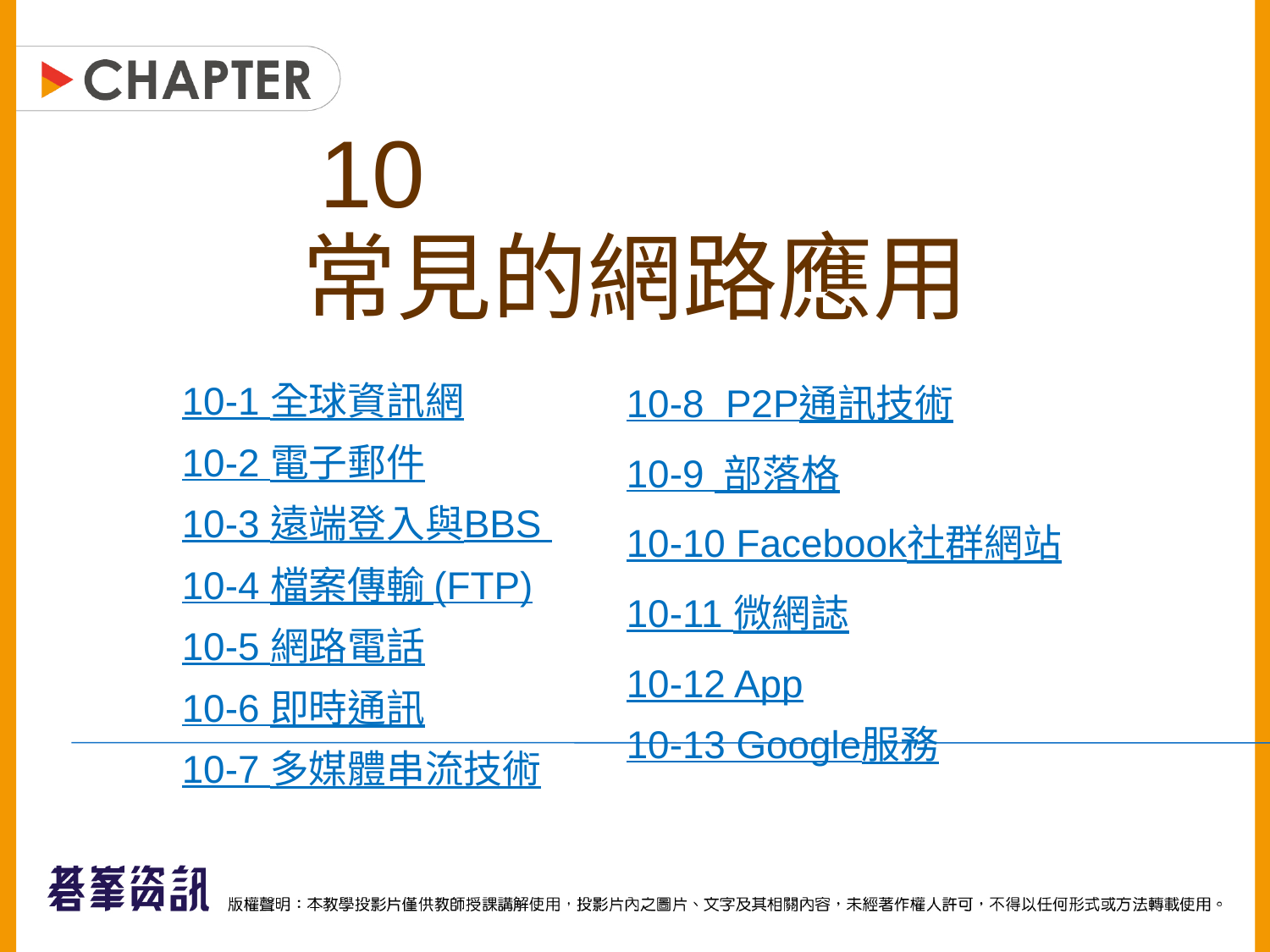

10
常見的網路應用
10-1 全球資訊網
10-2 電子郵件
10-3 遠端登入與BBS
10-4 檔案傳輸 (FTP)
10-5 網路電話
10-6 即時通訊
10-7 多媒體串流技術
10-8  P2P通訊技術
10-9  部落格
10-10 Facebook社群網站
10-11 微網誌
10-12 App
10-13 Google服務